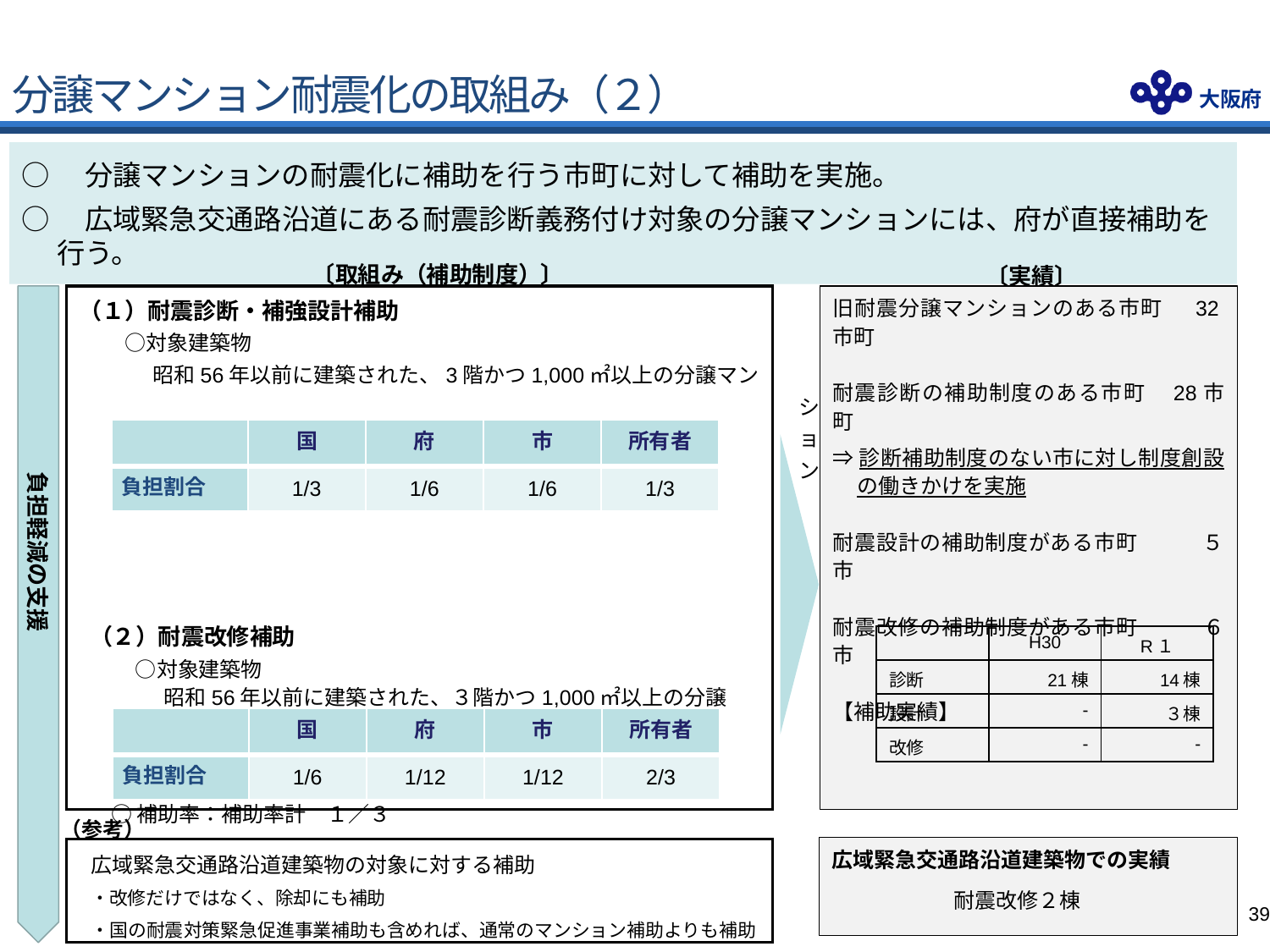

分譲マンション耐震化の取組み（２）
○　分譲マンションの耐震化に補助を行う市町に対して補助を実施。
○　広域緊急交通路沿道にある耐震診断義務付け対象の分譲マンションには、府が直接補助を行う。
〔取組み（補助制度）〕
〔実績〕
旧耐震分譲マンションのある市町　 32市町

耐震診断の補助制度のある市町　28市町

⇒診断補助制度のない市に対し制度創設の働きかけを実施

耐震設計の補助制度がある市町　　　５市

耐震改修の補助制度がある市町　　　６市

【補助実績】

（１）耐震診断・補強設計補助
　　○対象建築物
昭和56年以前に建築された、3階かつ1,000㎡以上の分譲マンション
○補助率：補助率計　２／３

（２）耐震改修補助
　　○対象建築物
昭和56年以前に建築された、３階かつ1,000㎡以上の分譲マンション、かつ、　大規模災害時に徒歩帰宅者等に対し、一時休憩スペースや水道水などの提供の支援を行う分譲マンション
○補助率：補助率計　１／３
|  | 国 | 府 | 市 | 所有者 |
| --- | --- | --- | --- | --- |
| 負担割合 | 1/3 | 1/6 | 1/6 | 1/3 |

負担軽減の支援
|  | H30 | R１ |
| --- | --- | --- |
| 診断 | 21棟 | 14棟 |
| 設計 | - | ３棟 |
| 改修 | - | - |
|  | 国 | 府 | 市 | 所有者 |
| --- | --- | --- | --- | --- |
| 負担割合 | 1/6 | 1/12 | 1/12 | 2/3 |
（参考）
広域緊急交通路沿道建築物での実績

耐震改修２棟

広域緊急交通路沿道建築物の対象に対する補助
・改修だけではなく、除却にも補助
・国の耐震対策緊急促進事業補助も含めれば、通常のマンション補助よりも補助率がよい
39